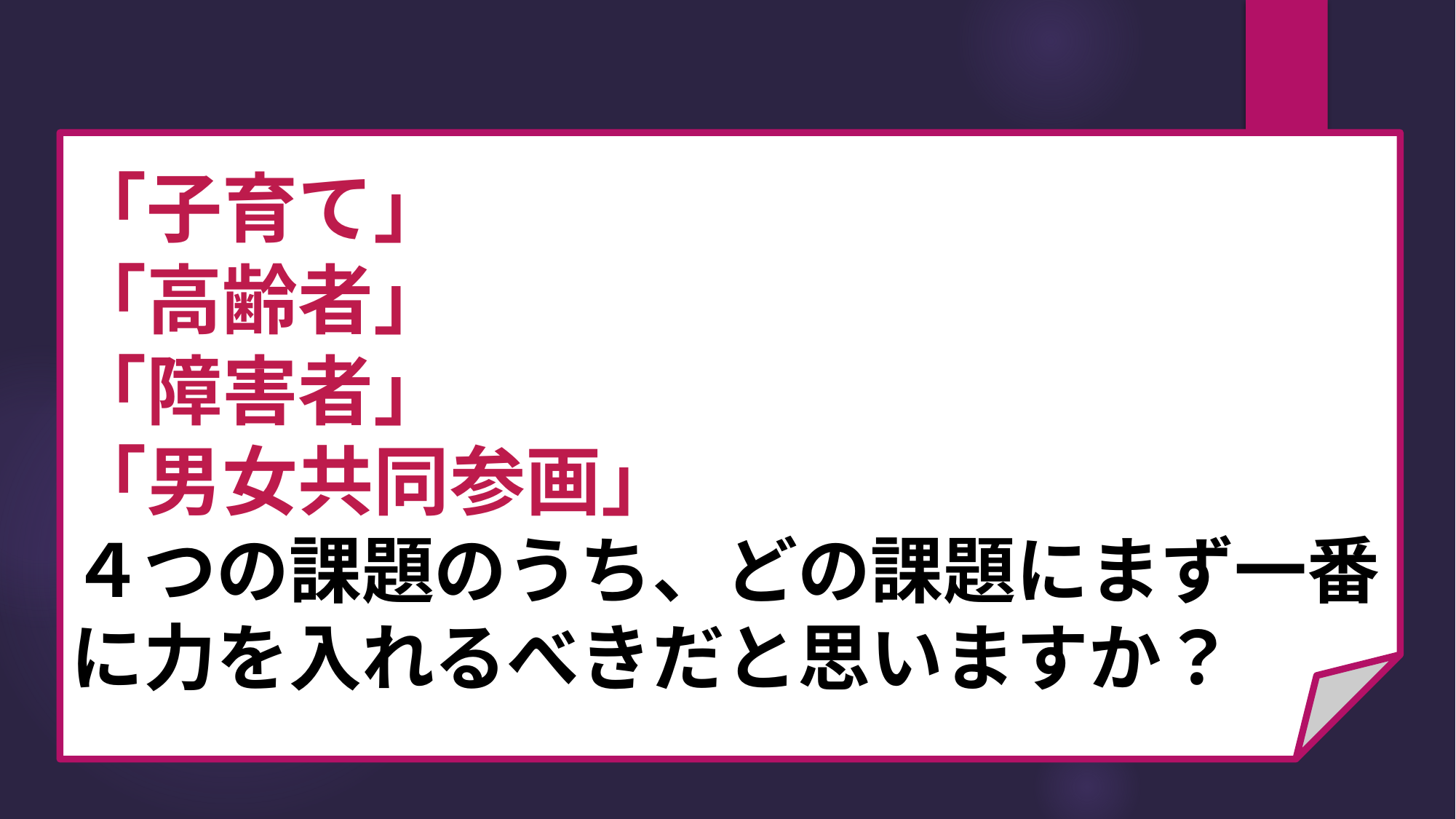

「子育て」
「高齢者」
「障害者」
「男女共同参画」
４つの課題のうち、どの課題にまず一番に力を入れるべきだと思いますか？